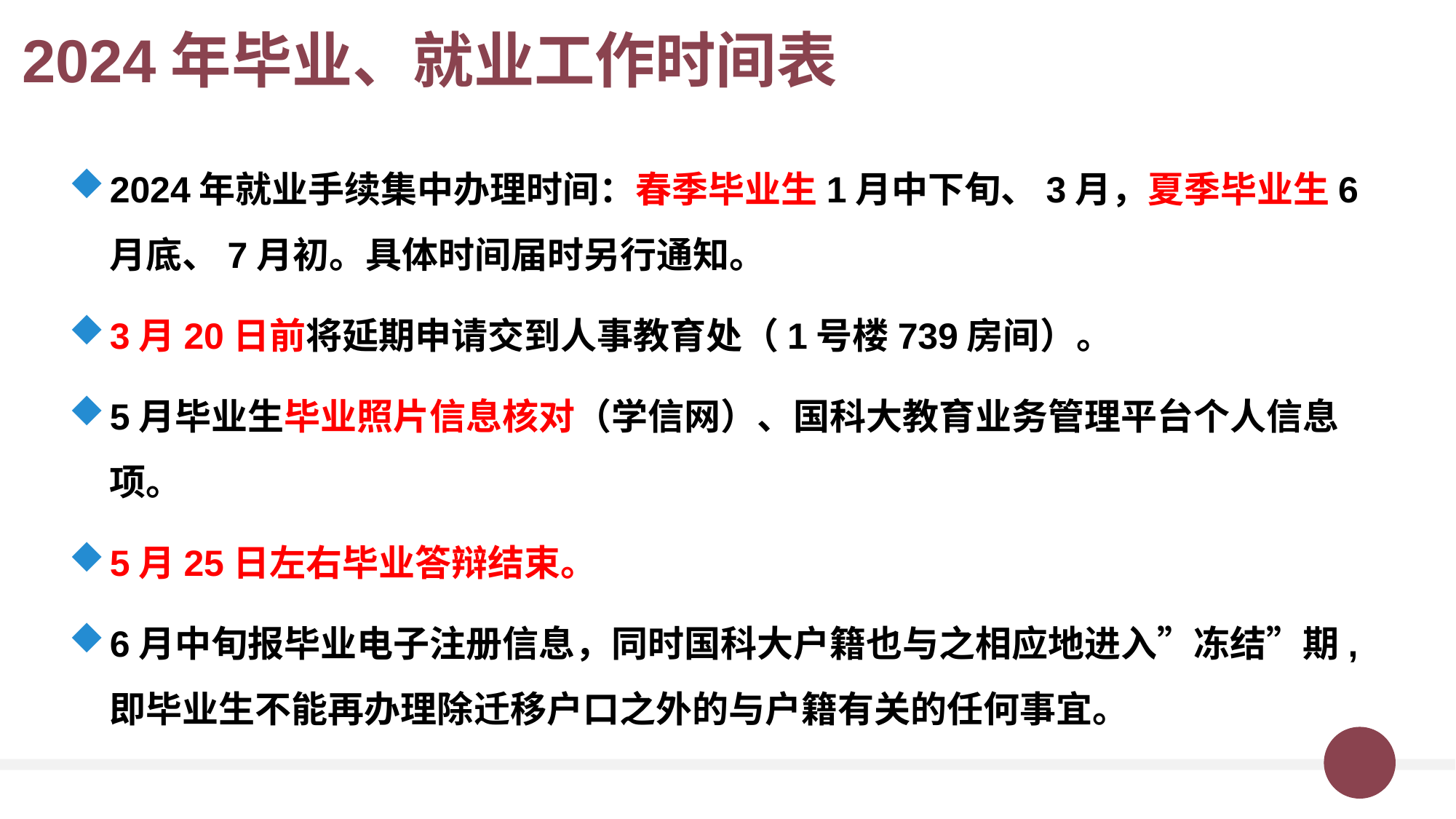

# 2024年毕业、就业工作时间表
2024年就业手续集中办理时间：春季毕业生1月中下旬、3月，夏季毕业生6月底、7月初。具体时间届时另行通知。
3月20日前将延期申请交到人事教育处（1号楼739房间）。
5月毕业生毕业照片信息核对（学信网）、国科大教育业务管理平台个人信息项。
5月25日左右毕业答辩结束。
6月中旬报毕业电子注册信息，同时国科大户籍也与之相应地进入”冻结”期,即毕业生不能再办理除迁移户口之外的与户籍有关的任何事宜。